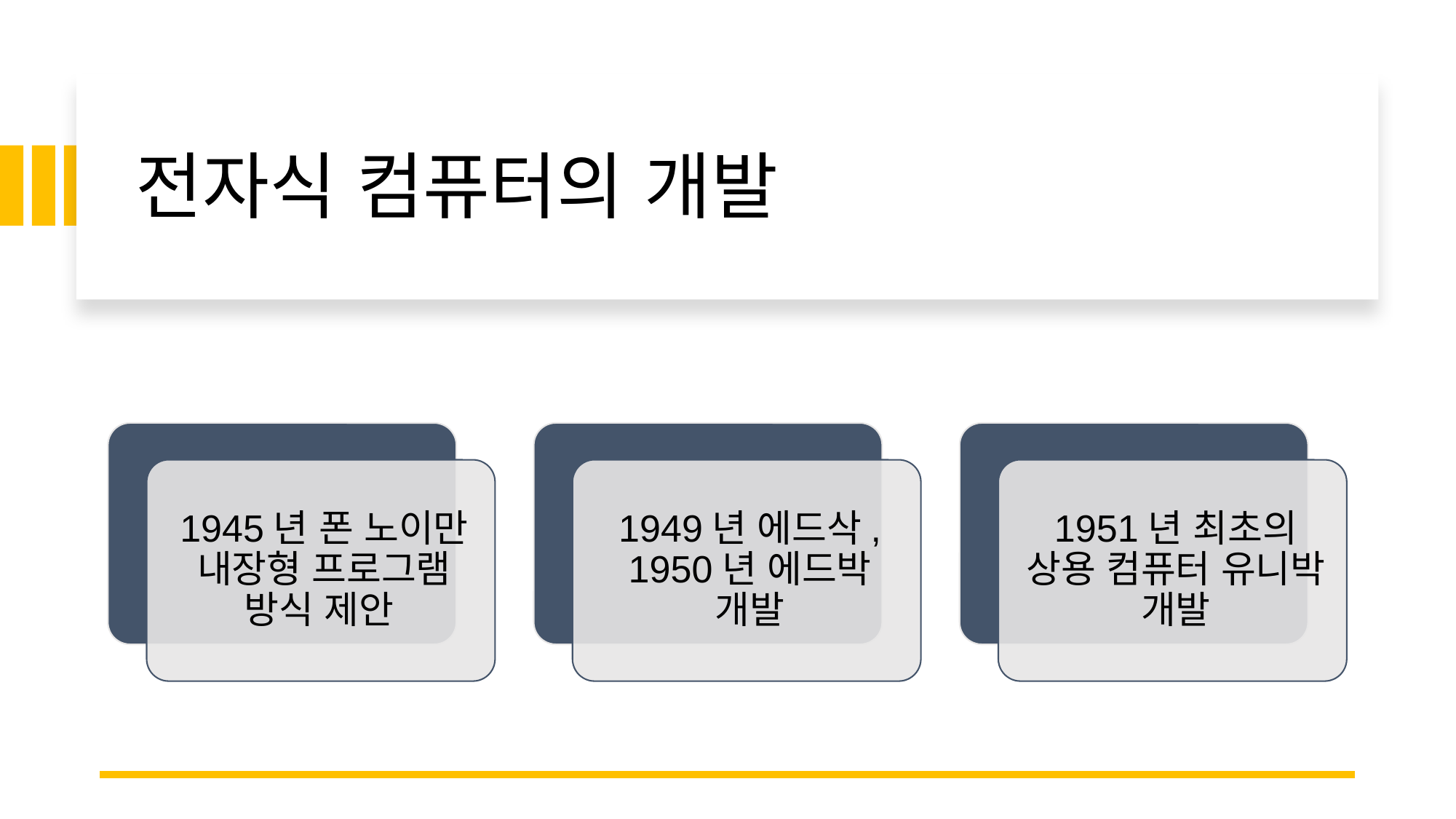

# 전자식 컴퓨터의 개발

1945년 폰 노이만 내장형 프로그램 방식 제안
1949년 에드삭, 1950년 에드박 개발
1951년 최초의 상용 컴퓨터 유니박 개발